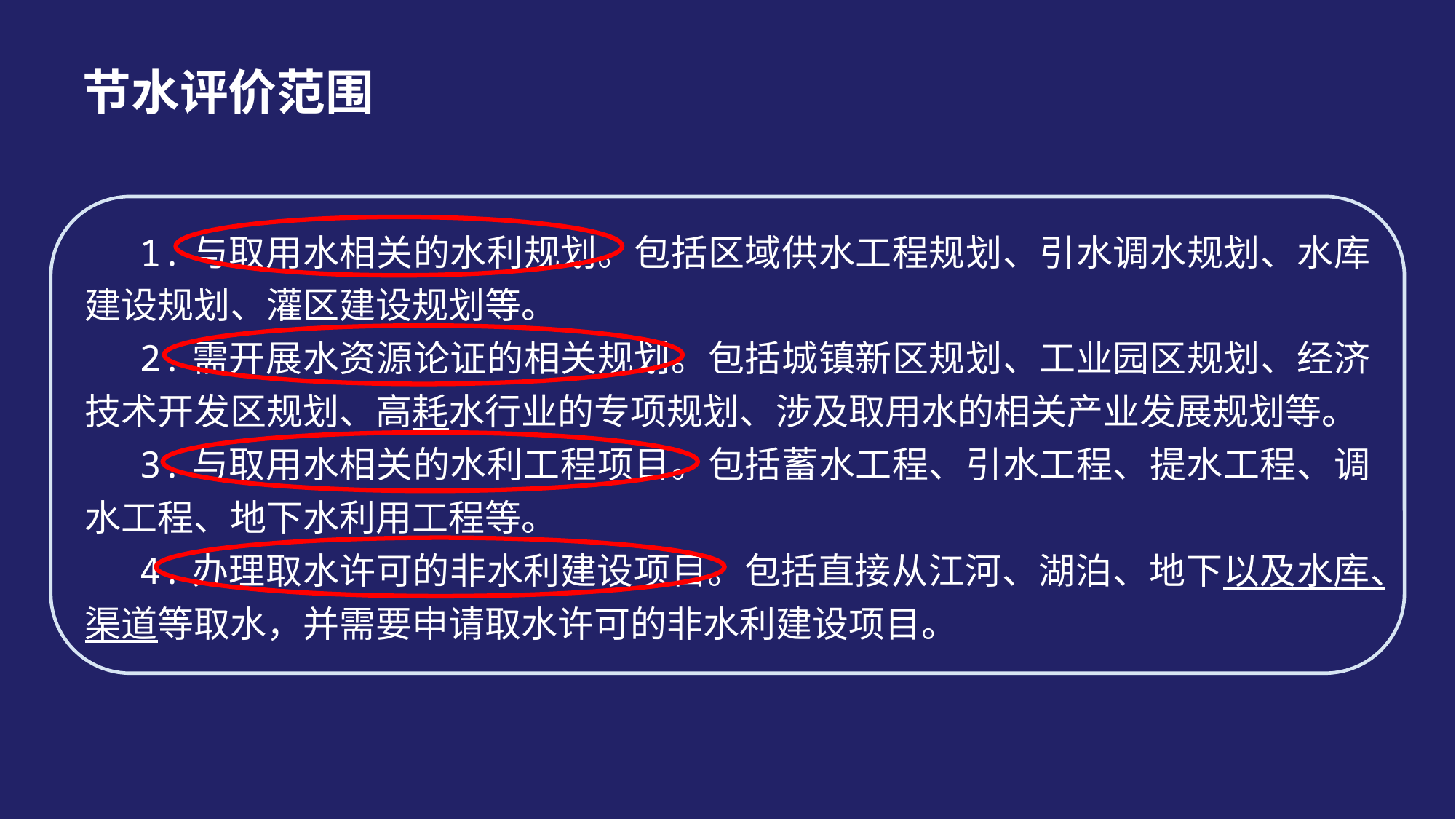

节水评价范围
1.与取用水相关的水利规划。包括区域供水工程规划、引水调水规划、水库建设规划、灌区建设规划等。
2.需开展水资源论证的相关规划。包括城镇新区规划、工业园区规划、经济技术开发区规划、高耗水行业的专项规划、涉及取用水的相关产业发展规划等。
3.与取用水相关的水利工程项目。包括蓄水工程、引水工程、提水工程、调水工程、地下水利用工程等。
4.办理取水许可的非水利建设项目。包括直接从江河、湖泊、地下以及水库、渠道等取水，并需要申请取水许可的非水利建设项目。